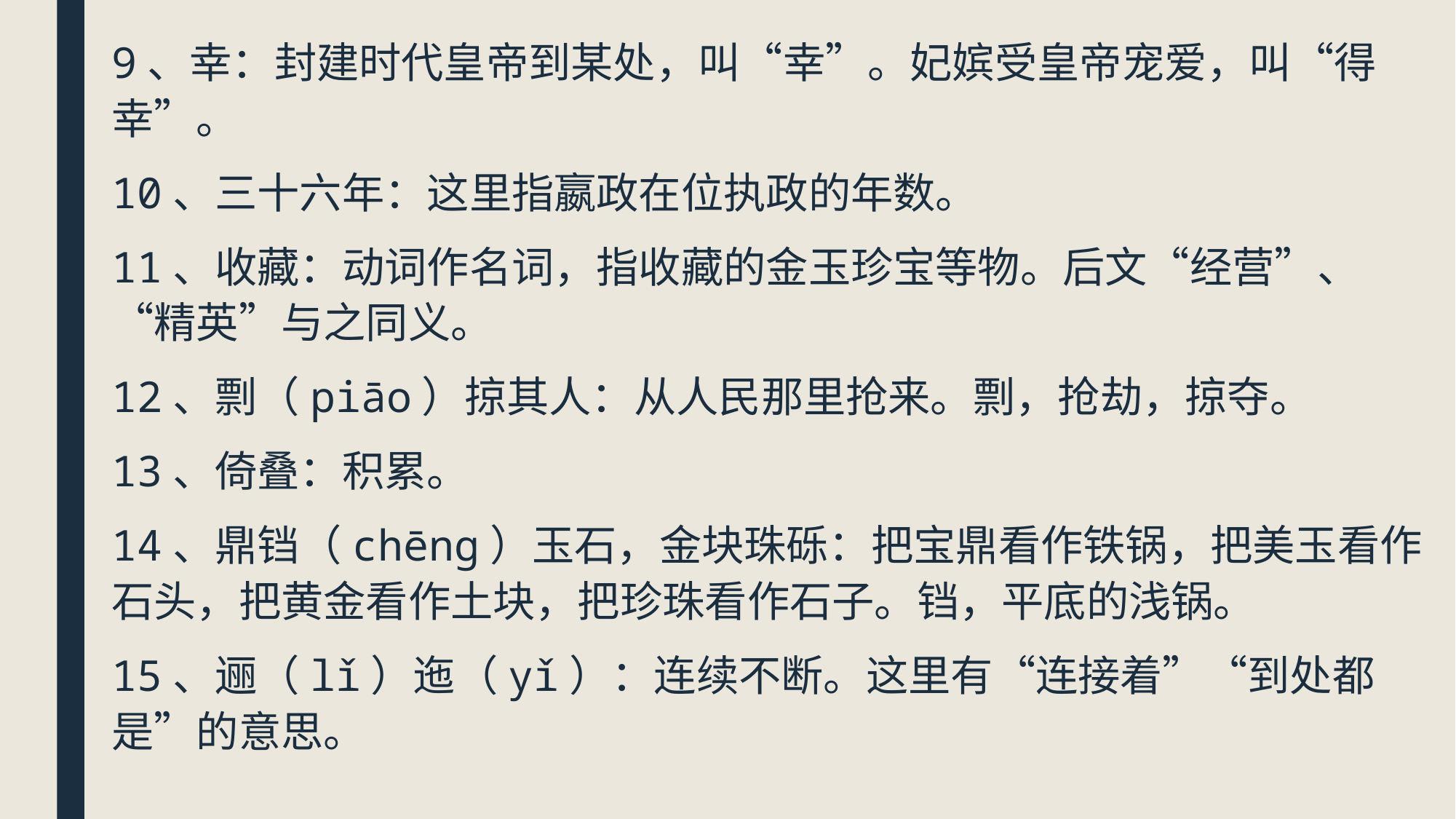

9、幸：封建时代皇帝到某处，叫“幸”。妃嫔受皇帝宠爱，叫“得幸”。
10、三十六年：这里指嬴政在位执政的年数。
11、收藏：动词作名词，指收藏的金玉珍宝等物。后文“经营”、“精英”与之同义。
12、剽（piāo）掠其人：从人民那里抢来。剽，抢劫，掠夺。
13、倚叠：积累。
14、鼎铛（chēng）玉石，金块珠砾：把宝鼎看作铁锅，把美玉看作石头，把黄金看作土块，把珍珠看作石子。铛，平底的浅锅。
15、逦（lǐ）迤（yǐ）：连续不断。这里有“连接着”“到处都是”的意思。